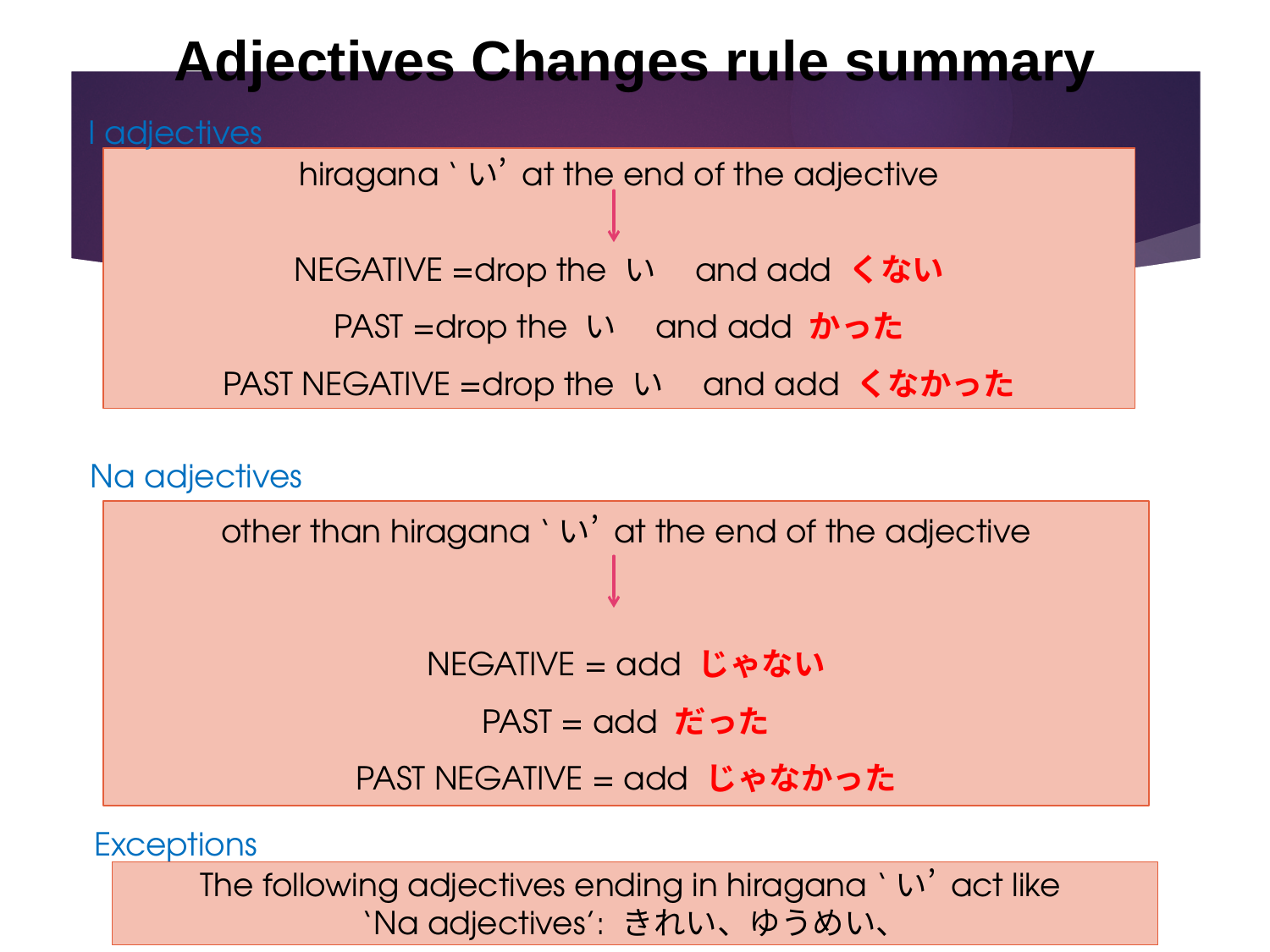

Adjectives Changes rule summary
I adjectives
hiragana ‘い’ at the end of the adjective

NEGATIVE =drop the い　and add くない
PAST =drop the い　and add かった
PAST NEGATIVE =drop the い　and add くなかった
Na adjectives
other than hiragana ‘い’ at the end of the adjective

NEGATIVE = add じゃない
PAST = add だった
PAST NEGATIVE = add じゃなかった
Exceptions
The following adjectives ending in hiragana ‘い’ act like
‘Na adjectives’: きれい、ゆうめい、